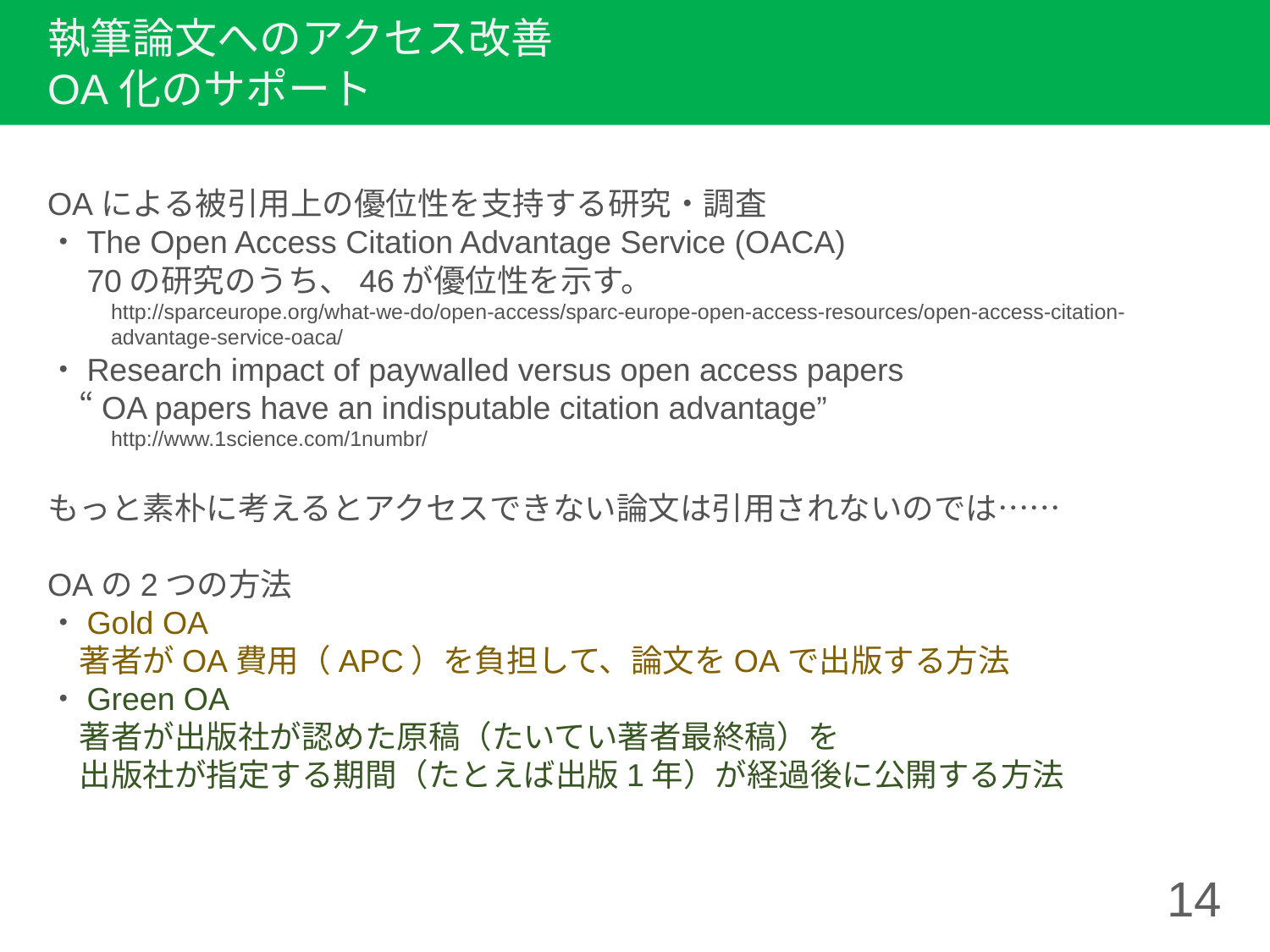

執筆論文へのアクセス改善
OA化のサポート
OAによる被引用上の優位性を支持する研究・調査
・The Open Access Citation Advantage Service (OACA)
　70の研究のうち、46が優位性を示す。
http://sparceurope.org/what-we-do/open-access/sparc-europe-open-access-resources/open-access-citation-advantage-service-oaca/
・Research impact of paywalled versus open access papers
　“OA papers have an indisputable citation advantage”
http://www.1science.com/1numbr/

もっと素朴に考えるとアクセスできない論文は引用されないのでは……

OAの2つの方法
・Gold OA
　著者がOA費用（APC）を負担して、論文をOAで出版する方法
・Green OA
　著者が出版社が認めた原稿（たいてい著者最終稿）を
　出版社が指定する期間（たとえば出版1年）が経過後に公開する方法
14